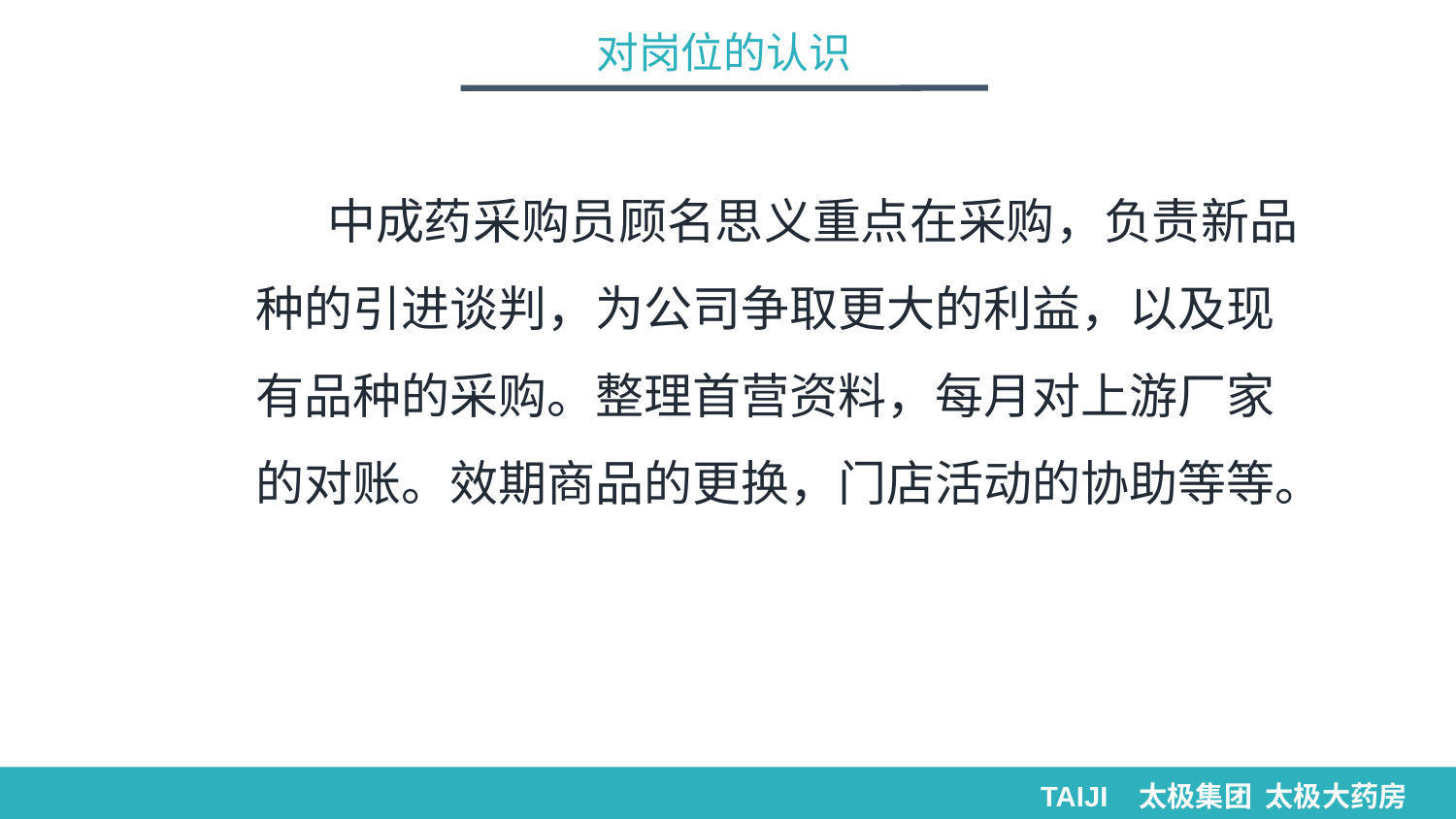

对岗位的认识
中成药采购员顾名思义重点在采购，负责新品种的引进谈判，为公司争取更大的利益，以及现有品种的采购。整理首营资料，每月对上游厂家的对账。效期商品的更换，门店活动的协助等等。

TAIJI   太极集团  太极大药房